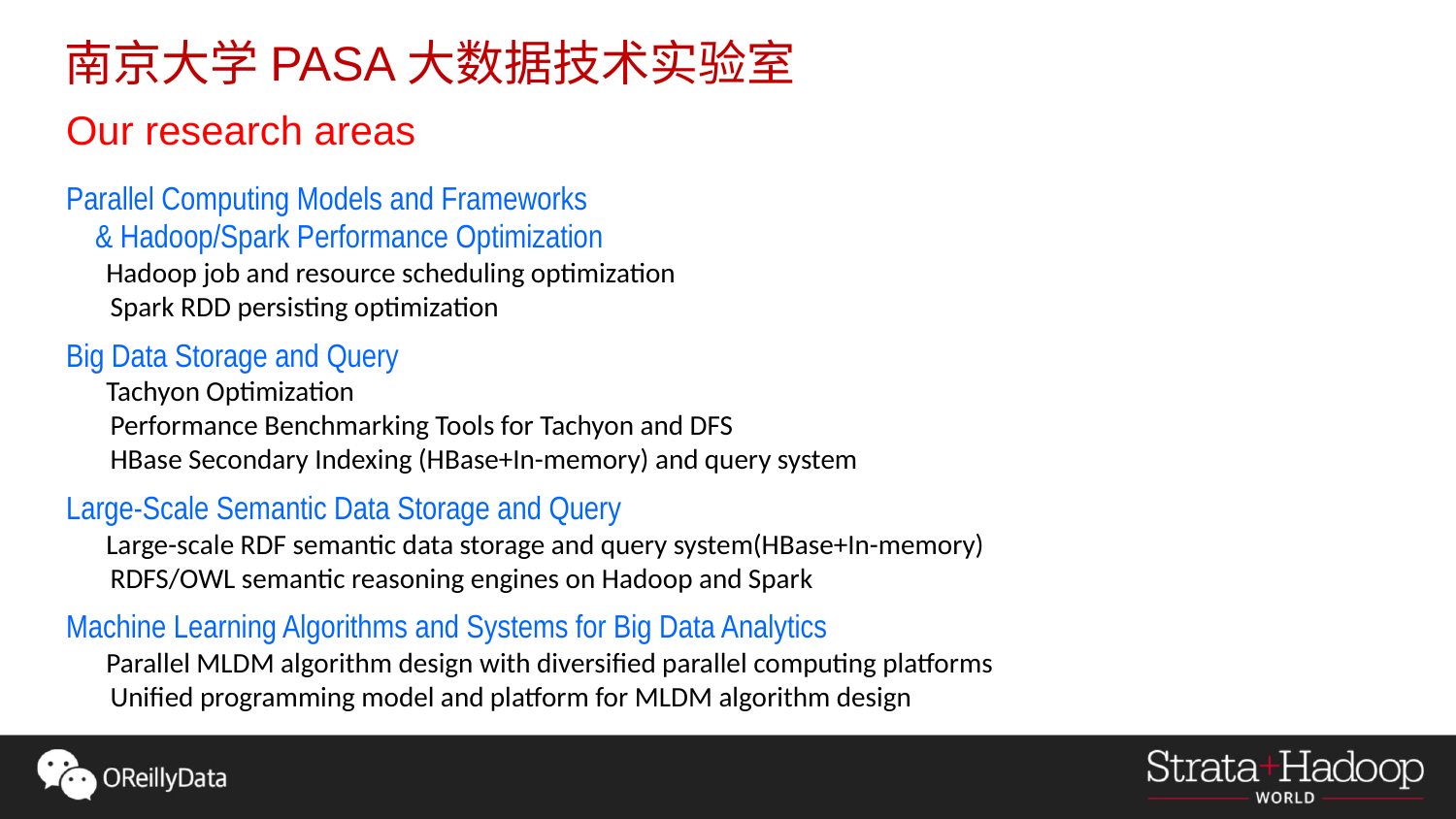

# 南京大学PASA大数据技术实验室
Our research areas
Parallel Computing Models and Frameworks
    & Hadoop/Spark Performance Optimization
     Hadoop job and resource scheduling optimization
       Spark RDD persisting optimization
Big Data Storage and Query
     Tachyon Optimization
       Performance Benchmarking Tools for Tachyon and DFS
       HBase Secondary Indexing (HBase+In-memory) and query system
Large-Scale Semantic Data Storage and Query
     Large-scale RDF semantic data storage and query system(HBase+In-memory)
       RDFS/OWL semantic reasoning engines on Hadoop and Spark
Machine Learning Algorithms and Systems for Big Data Analytics
     Parallel MLDM algorithm design with diversified parallel computing platforms
       Unified programming model and platform for MLDM algorithm design